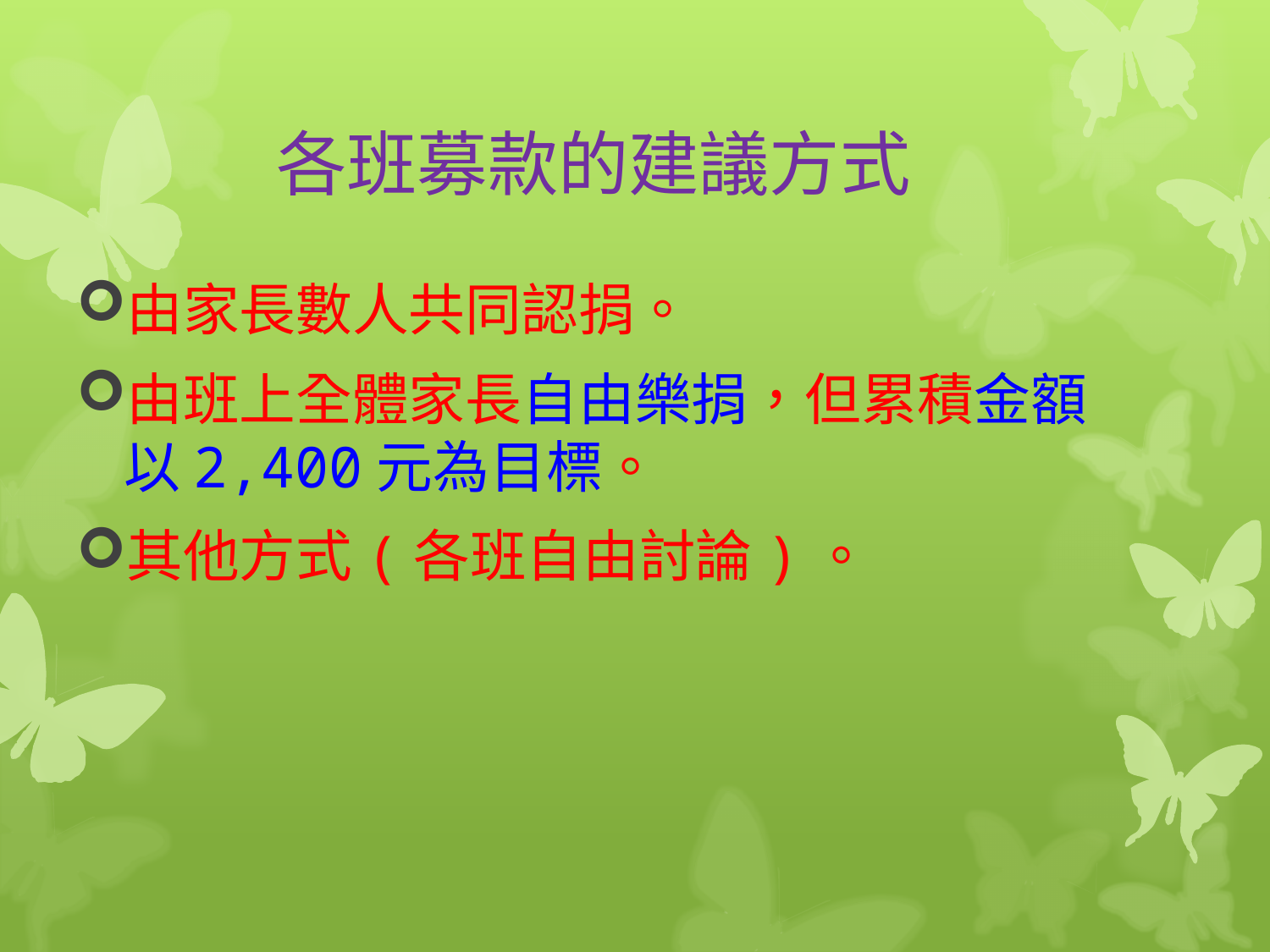

# 各班募款的建議方式
由家長數人共同認捐。
由班上全體家長自由樂捐，但累積金額以2,400元為目標。
其他方式(各班自由討論)。